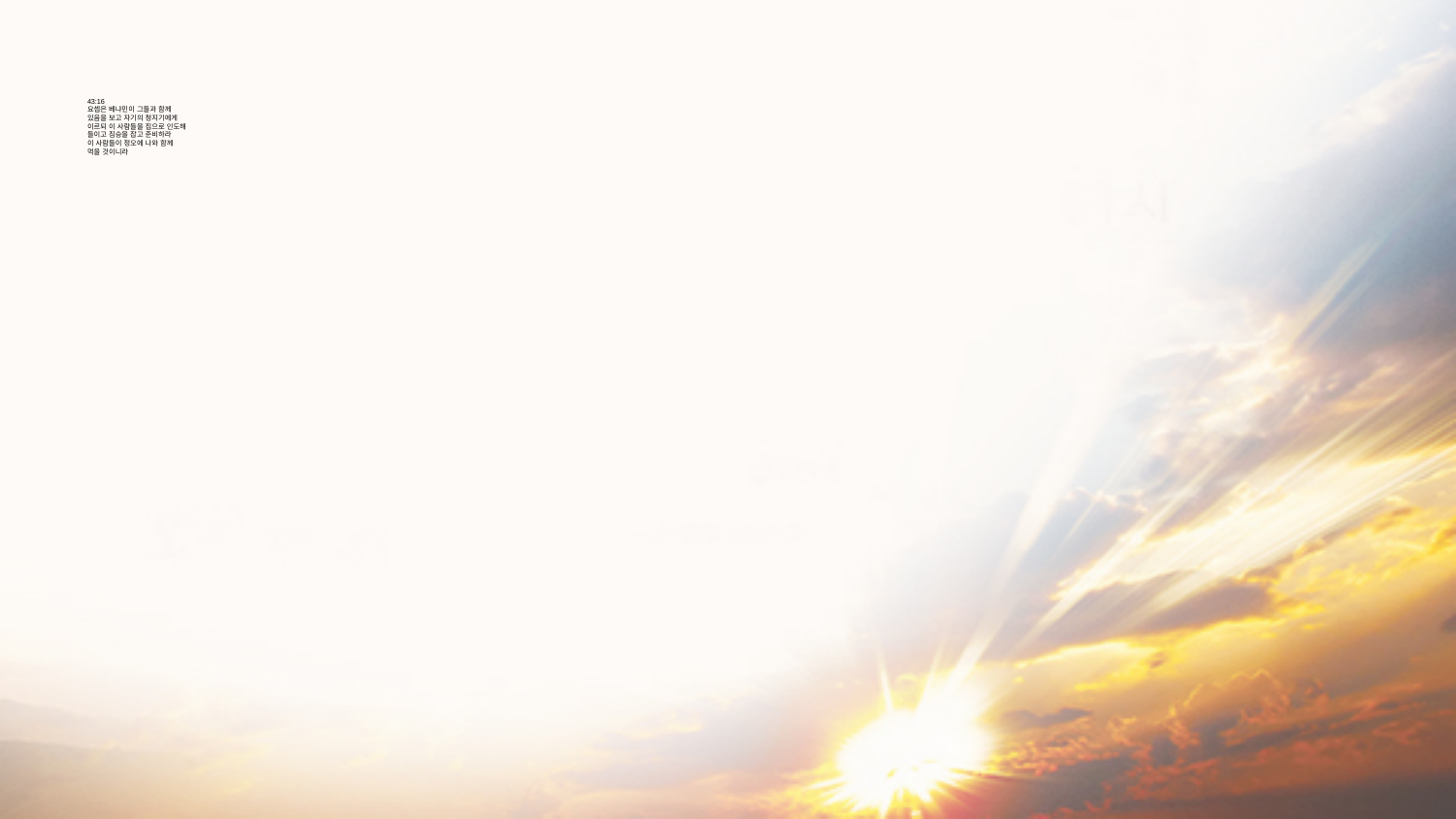

# 43:16 요셉은 베냐민이 그들과 함께 있음을 보고 자기의 청지기에게 이르되 이 사람들을 집으로 인도해 들이고 짐승을 잡고 준비하라 이 사람들이 정오에 나와 함께 먹을 것이니라